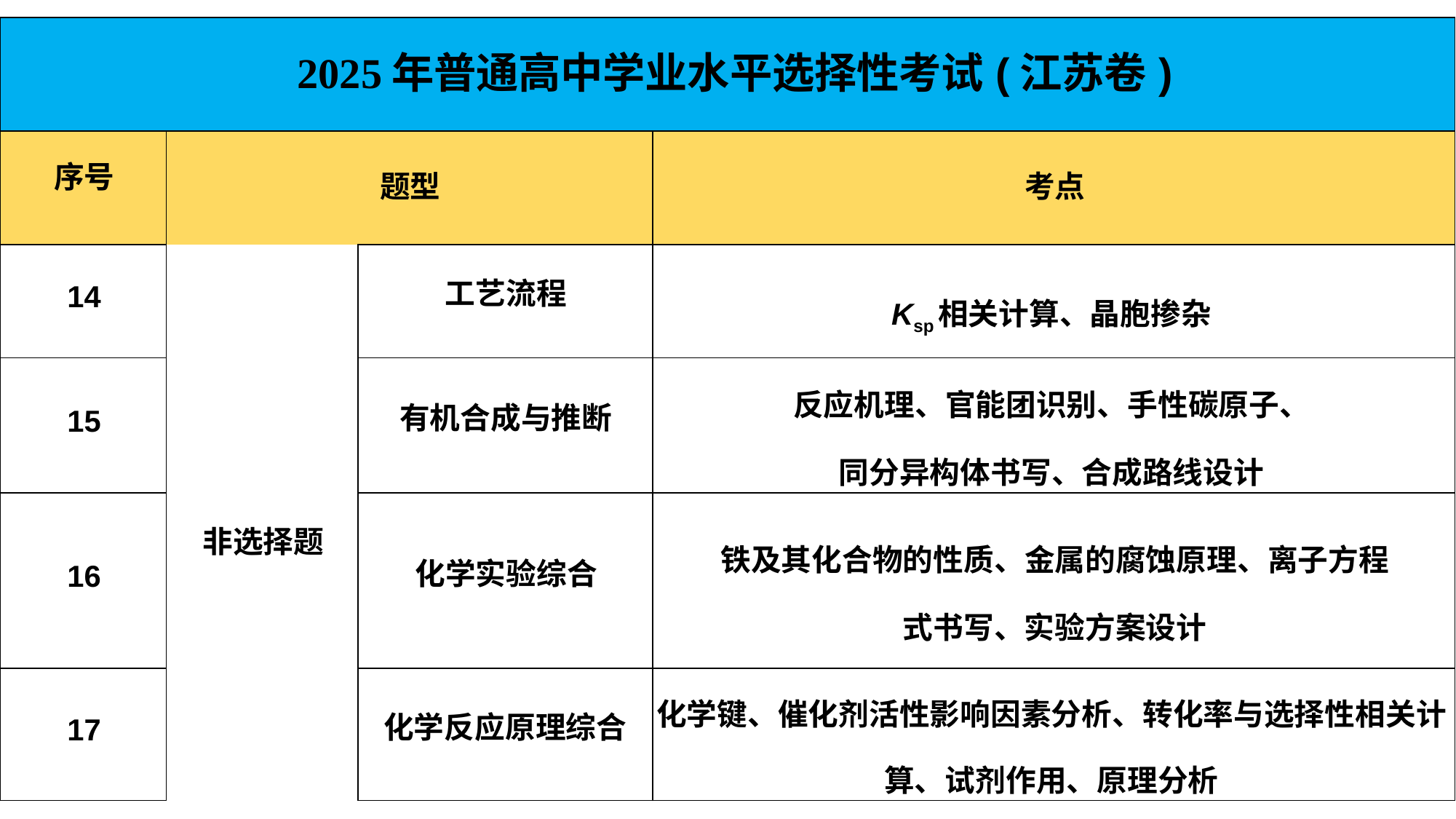

| 2025年普通高中学业水平选择性考试(江苏卷) |  |  |  |
| --- | --- | --- | --- |
| 序号 | 题型 |  | 考点 |
| 14 | 非选择题 | 工艺流程 | Ksp相关计算、晶胞掺杂 |
| 15 |  | 有机合成与推断 | 反应机理、官能团识别、手性碳原子、 同分异构体书写、合成路线设计 |
| 16 |  | 化学实验综合 | 铁及其化合物的性质、金属的腐蚀原理、离子方程 式书写、实验方案设计 |
| 17 |  | 化学反应原理综合 | 化学键、催化剂活性影响因素分析、转化率与选择性相关计算、试剂作用、原理分析 |